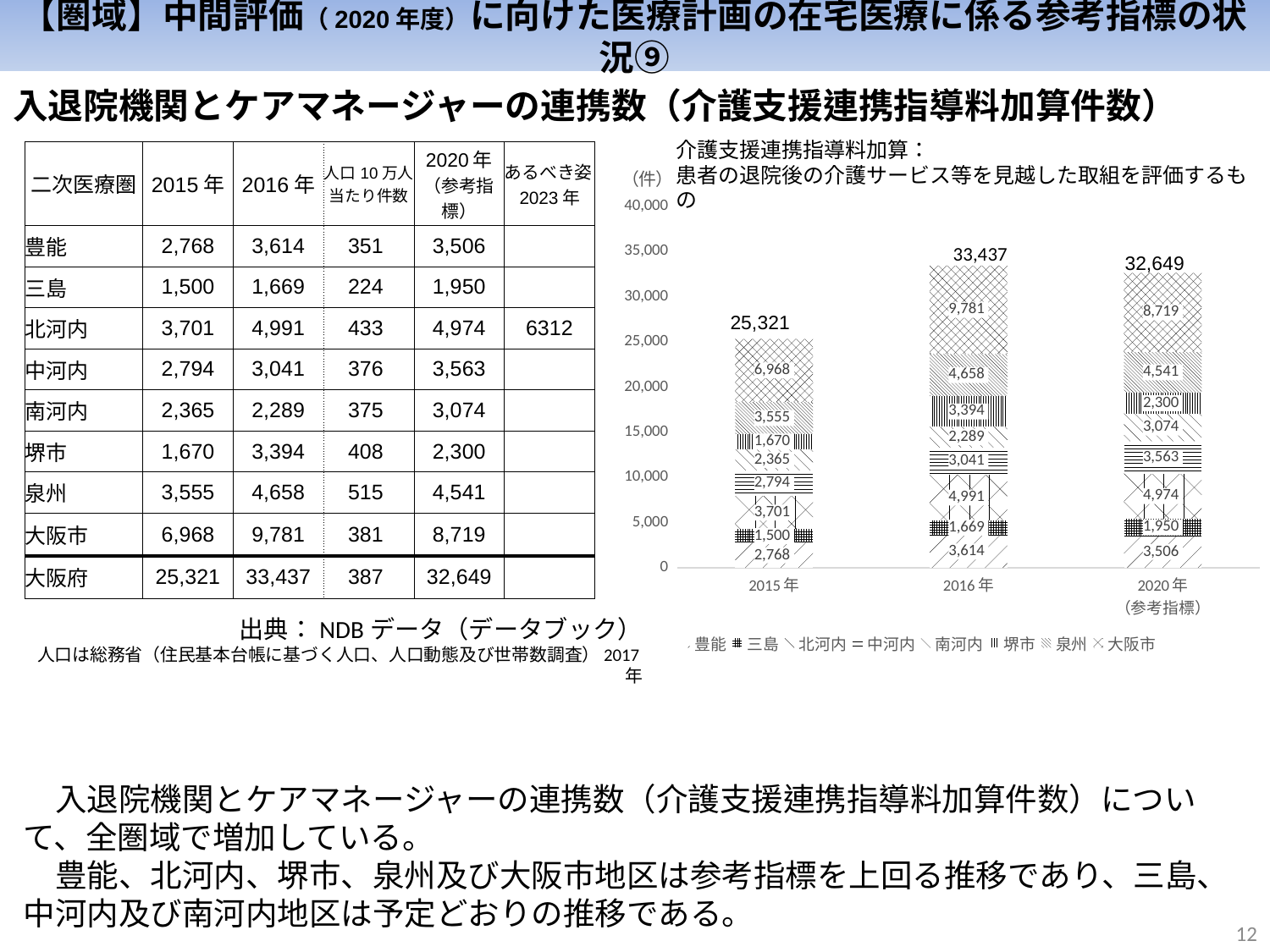

【圏域】中間評価（2020年度）に向けた医療計画の在宅医療に係る参考指標の状況⑨
入退院機関とケアマネージャーの連携数（介護支援連携指導料加算件数）
介護支援連携指導料加算：
患者の退院後の介護サービス等を見越した取組を評価するもの
| 二次医療圏 | 2015年 | 2016年 | 人口10万人 当たり件数 | 2020年 （参考指標） | あるべき姿2023年 |
| --- | --- | --- | --- | --- | --- |
| 豊能 | 2,768 | 3,614 | 351 | 3,506 |  |
| 三島 | 1,500 | 1,669 | 224 | 1,950 |  |
| 北河内 | 3,701 | 4,991 | 433 | 4,974 | 6312 |
| 中河内 | 2,794 | 3,041 | 376 | 3,563 |  |
| 南河内 | 2,365 | 2,289 | 375 | 3,074 |  |
| 堺市 | 1,670 | 3,394 | 408 | 2,300 |  |
| 泉州 | 3,555 | 4,658 | 515 | 4,541 |  |
| 大阪市 | 6,968 | 9,781 | 381 | 8,719 |  |
| 大阪府 | 25,321 | 33,437 | 387 | 32,649 |  |

### Chart

| Category | 豊能 | 三島 | 北河内 | 中河内 | 南河内 | 堺市 | 泉州 | 大阪市 |
|---|---|---|---|---|---|---|---|---|
| 2015年 | 2768.0 | 1500.0 | 3701.0 | 2794.0 | 2365.0 | 1670.0 | 3555.0 | 6968.0 |
| 2016年 | 3614.0 | 1669.0 | 4991.0 | 3041.0 | 2289.0 | 3394.0 | 4658.0 | 9781.0 |
| 2020年
（参考指標） | 3506.0 | 1950.0 | 4974.0 | 3563.0 | 3074.0 | 2300.0 | 4541.0 | 8719.0 |
33,437
32,649
25,321
出典：NDBデータ（データブック）
人口は総務省（住民基本台帳に基づく人口、人口動態及び世帯数調査）2017年

　入退院機関とケアマネージャーの連携数（介護支援連携指導料加算件数）について、全圏域で増加している。
　豊能、北河内、堺市、泉州及び大阪市地区は参考指標を上回る推移であり、三島、中河内及び南河内地区は予定どおりの推移である。
12